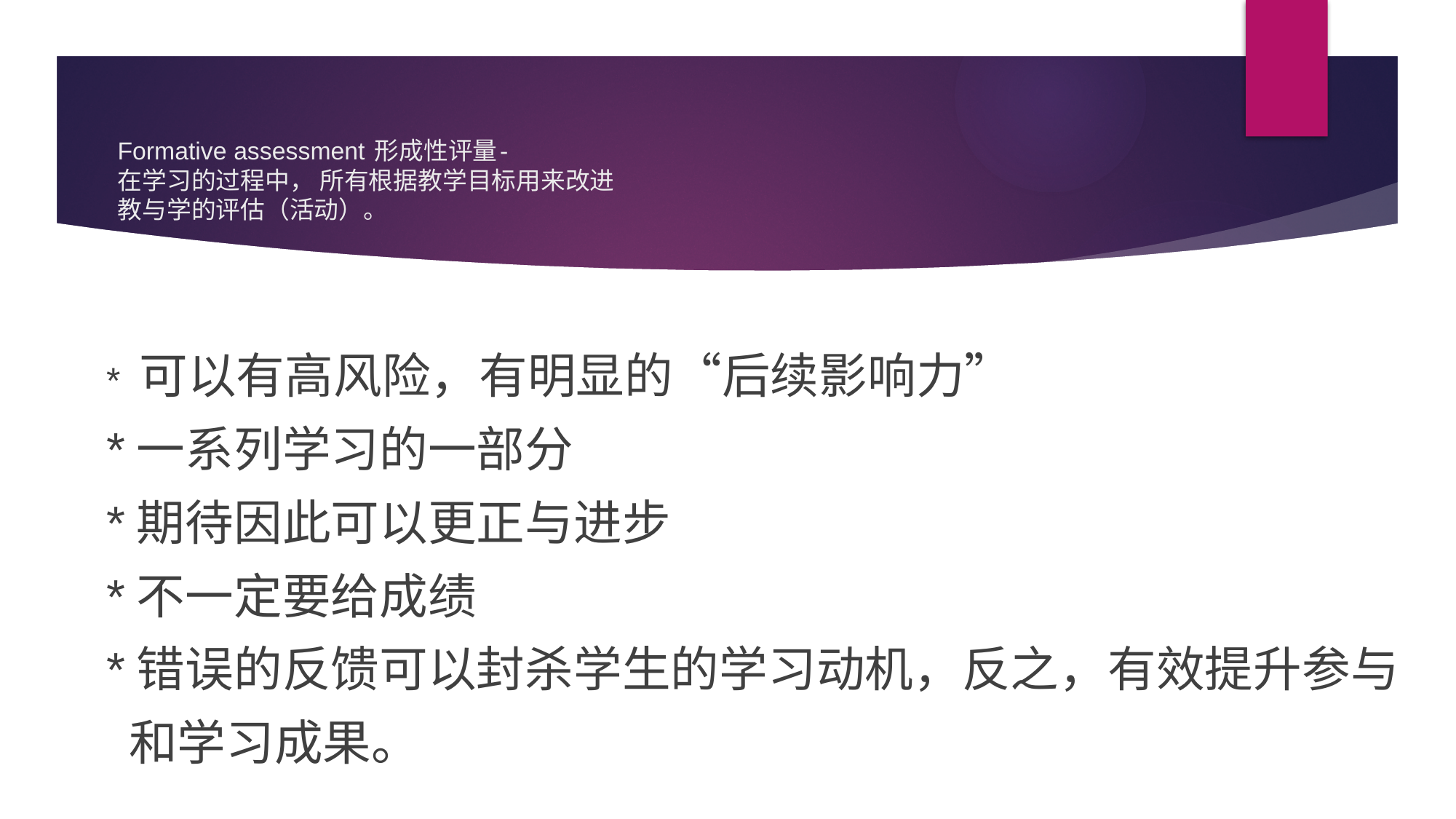

# Formative assessment 形成性评量- 在学习的过程中， 所有根据教学目标用来改进 教与学的评估（活动）。
* 可以有高风险，有明显的“后续影响力”
*一系列学习的一部分
*期待因此可以更正与进步
*不一定要给成绩
*错误的反馈可以封杀学生的学习动机，反之，有效提升参与
 和学习成果。